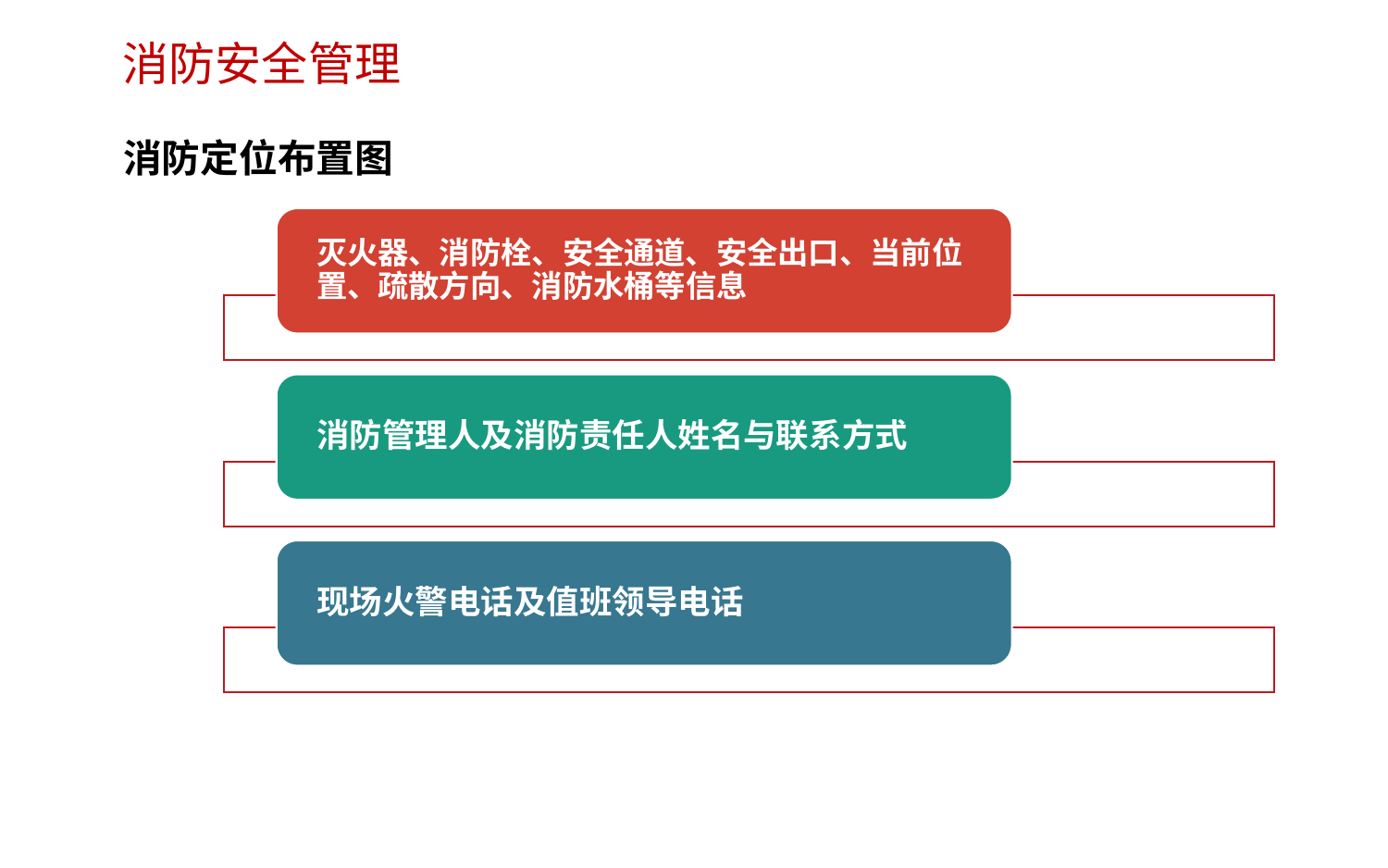

消防安全管理
消防定位布置图
灭火器、消防栓、安全通道、安全出口、当前位置、疏散方向、消防水桶等信息
消防管理人及消防责任人姓名与联系方式
现场火警电话及值班领导电话